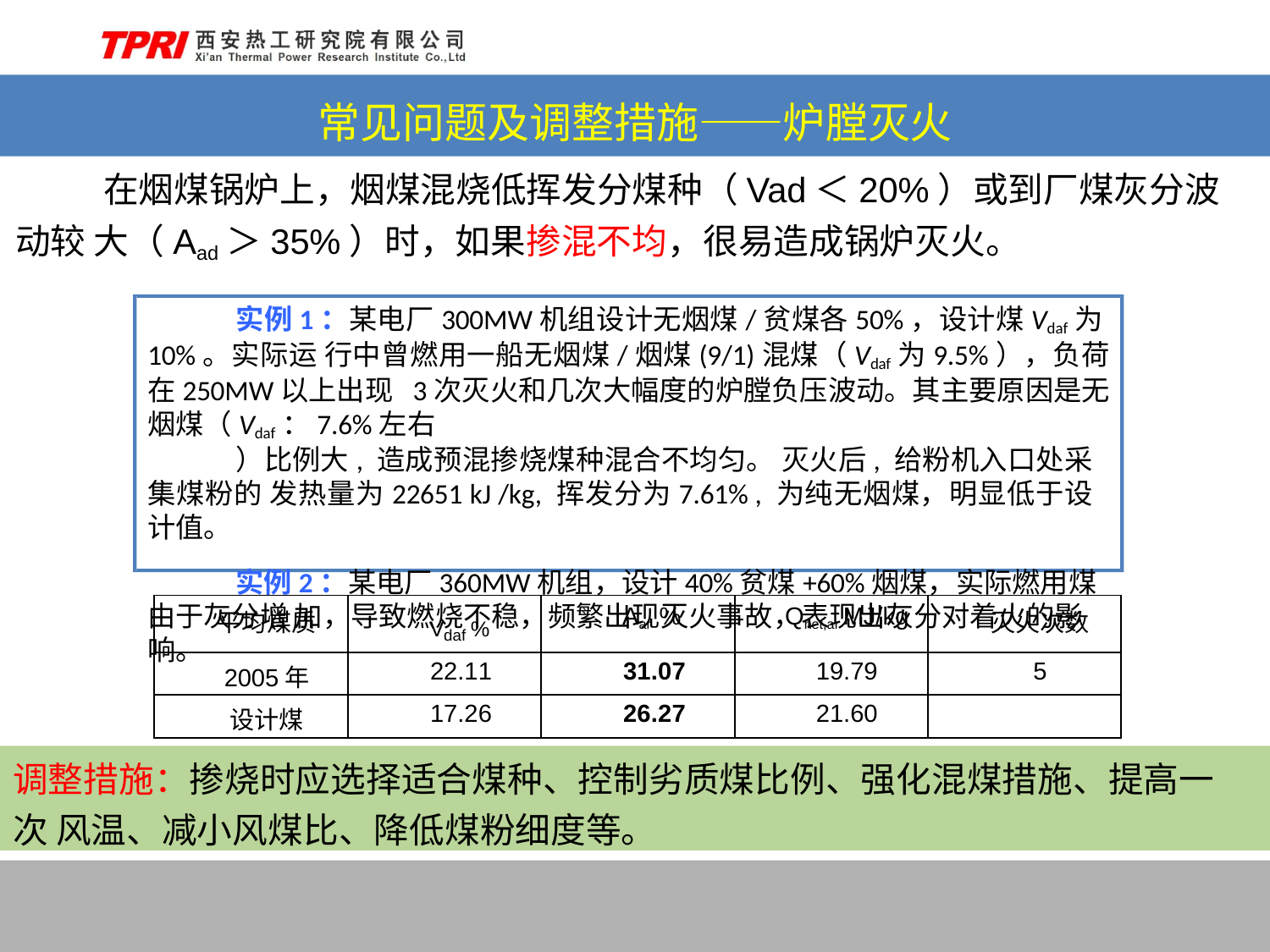

# 常见问题及调整措施——炉膛灭火
在烟煤锅炉上，烟煤混烧低挥发分煤种（Vad＜20%）或到厂煤灰分波动较 大（Aad＞35%）时，如果掺混不均，很易造成锅炉灭火。

实例1：某电厂300MW机组设计无烟煤/贫煤各50%，设计煤Vdaf为10%。实际运 行中曾燃用一船无烟煤/烟煤(9/1)混煤（Vdaf为9.5%），负荷在250MW以上出现  3次灭火和几次大幅度的炉膛负压波动。其主要原因是无烟煤（Vdaf：7.6%左右
）比例大, 造成预混掺烧煤种混合不均匀。 灭火后, 给粉机入口处采集煤粉的 发热量为22651 kJ /kg, 挥发分为7.61% , 为纯无烟煤，明显低于设计值。
实例2：某电厂360MW机组，设计40%贫煤+60%烟煤，实际燃用煤由于灰分增 加，导致燃烧不稳，频繁出现灭火事故，表现出灰分对着火的影响。

| 平均煤质 | Vdaf % | Aar % | Qnet,ar MJ/kg | 灭火次数 |
| --- | --- | --- | --- | --- |
| 2005年 | 22.11 | 31.07 | 19.79 | 5 |
| 设计煤 | 17.26 | 26.27 | 21.60 |  |
调整措施：掺烧时应选择适合煤种、控制劣质煤比例、强化混煤措施、提高一次 风温、减小风煤比、降低煤粉细度等。